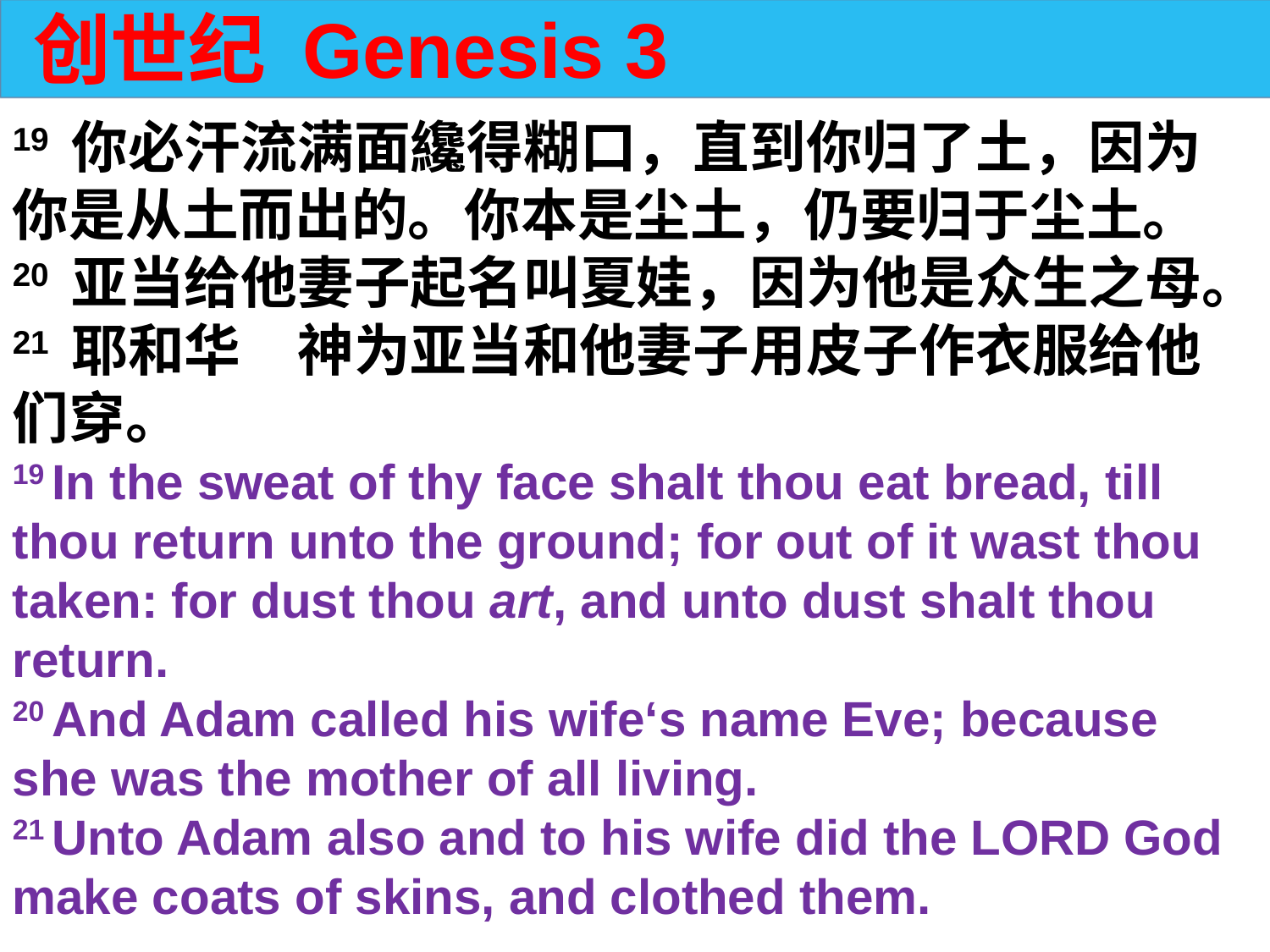

创世纪 Genesis 3
19 你必汗流满面纔得糊口，直到你归了土，因为你是从土而出的。你本是尘土，仍要归于尘土。
20 亚当给他妻子起名叫夏娃，因为他是众生之母。21 耶和华　神为亚当和他妻子用皮子作衣服给他们穿。
19 In the sweat of thy face shalt thou eat bread, till thou return unto the ground; for out of it wast thou taken: for dust thou art, and unto dust shalt thou return.
20 And Adam called his wife‘s name Eve; because she was the mother of all living.
21 Unto Adam also and to his wife did the LORD God make coats of skins, and clothed them.